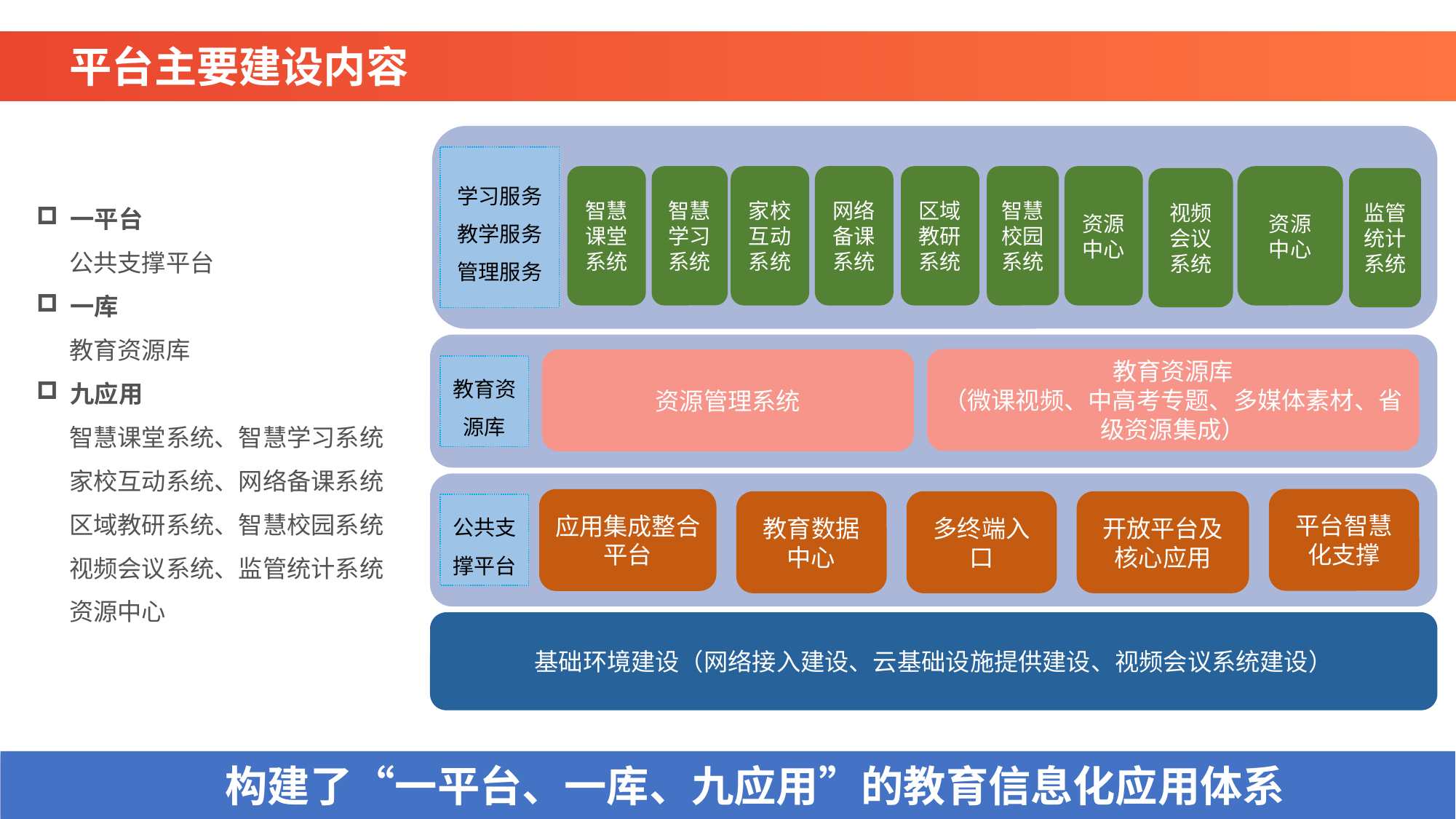

平台主要建设内容

学习服务教学服务管理服务
资源中心
区域教研系统
资源
中心
家校互动系统
网络备课系统
智慧学习系统
智慧课堂系统
智慧校园系统
监管统计系统
视频会议
系统

教育资源库
（微课视频、中高考专题、多媒体素材、省级资源集成）
资源管理系统
教育资源库

平台智慧化支撑
应用集成整合平台
多终端入口
教育数据中心
开放平台及核心应用
公共支撑平台
基础环境建设（网络接入建设、云基础设施提供建设、视频会议系统建设）

一平台
     公共支撑平台
一库
     教育资源库
九应用
     智慧课堂系统、智慧学习系统
     家校互动系统、网络备课系统
     区域教研系统、智慧校园系统
     视频会议系统、监管统计系统
     资源中心
构建了“一平台、一库、九应用”的教育信息化应用体系